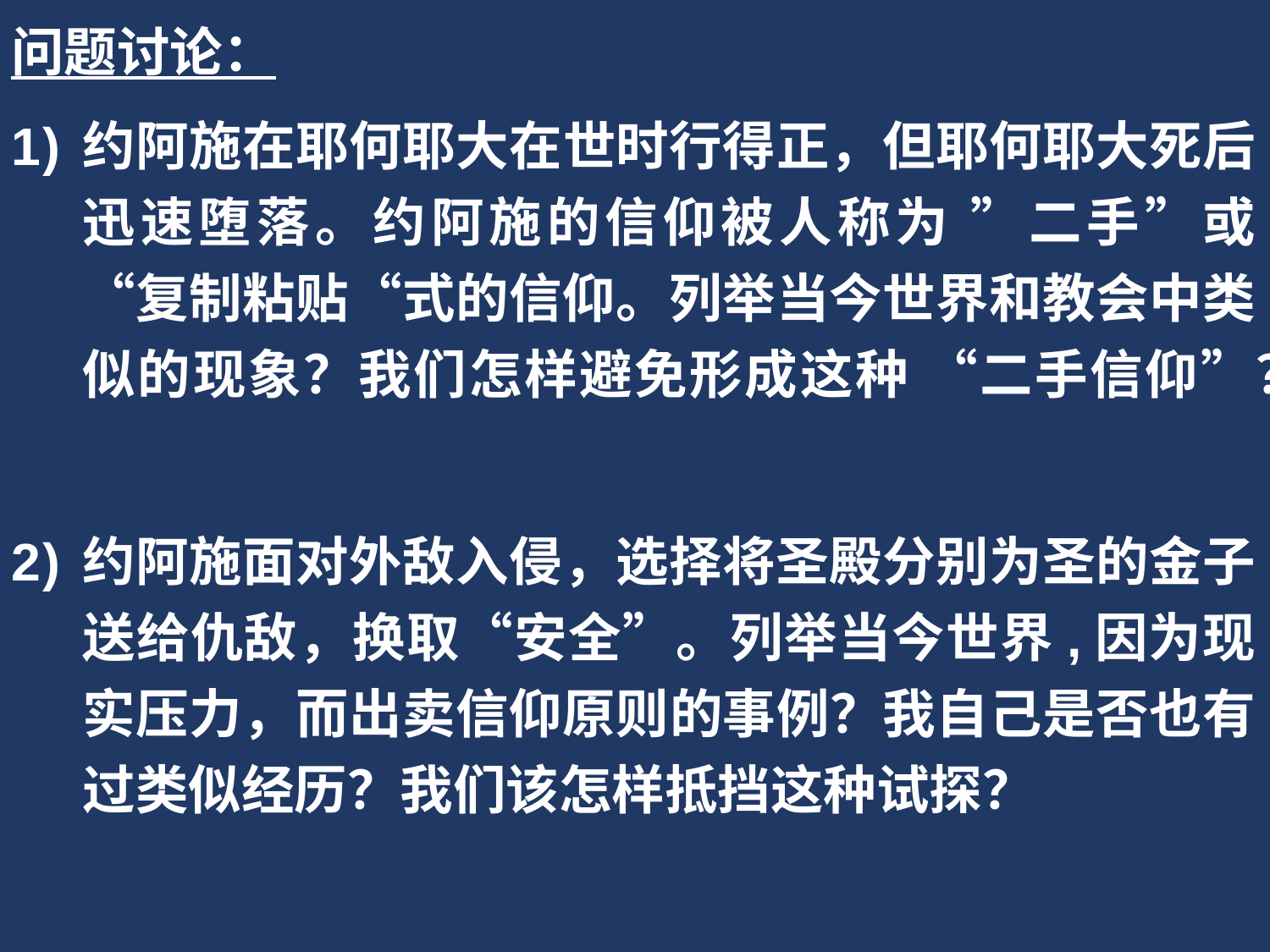

问题讨论：
约阿施在耶何耶大在世时行得正，但耶何耶大死后迅速堕落。约阿施的信仰被人称为 ”二手”或“复制粘贴“式的信仰。列举当今世界和教会中类似的现象？我们怎样避免形成这种 “二手信仰”？

约阿施面对外敌入侵，选择将圣殿分别为圣的金子送给仇敌，换取“安全”。列举当今世界,因为现实压力，而出卖信仰原则的事例？我自己是否也有过类似经历？我们该怎样抵挡这种试探？